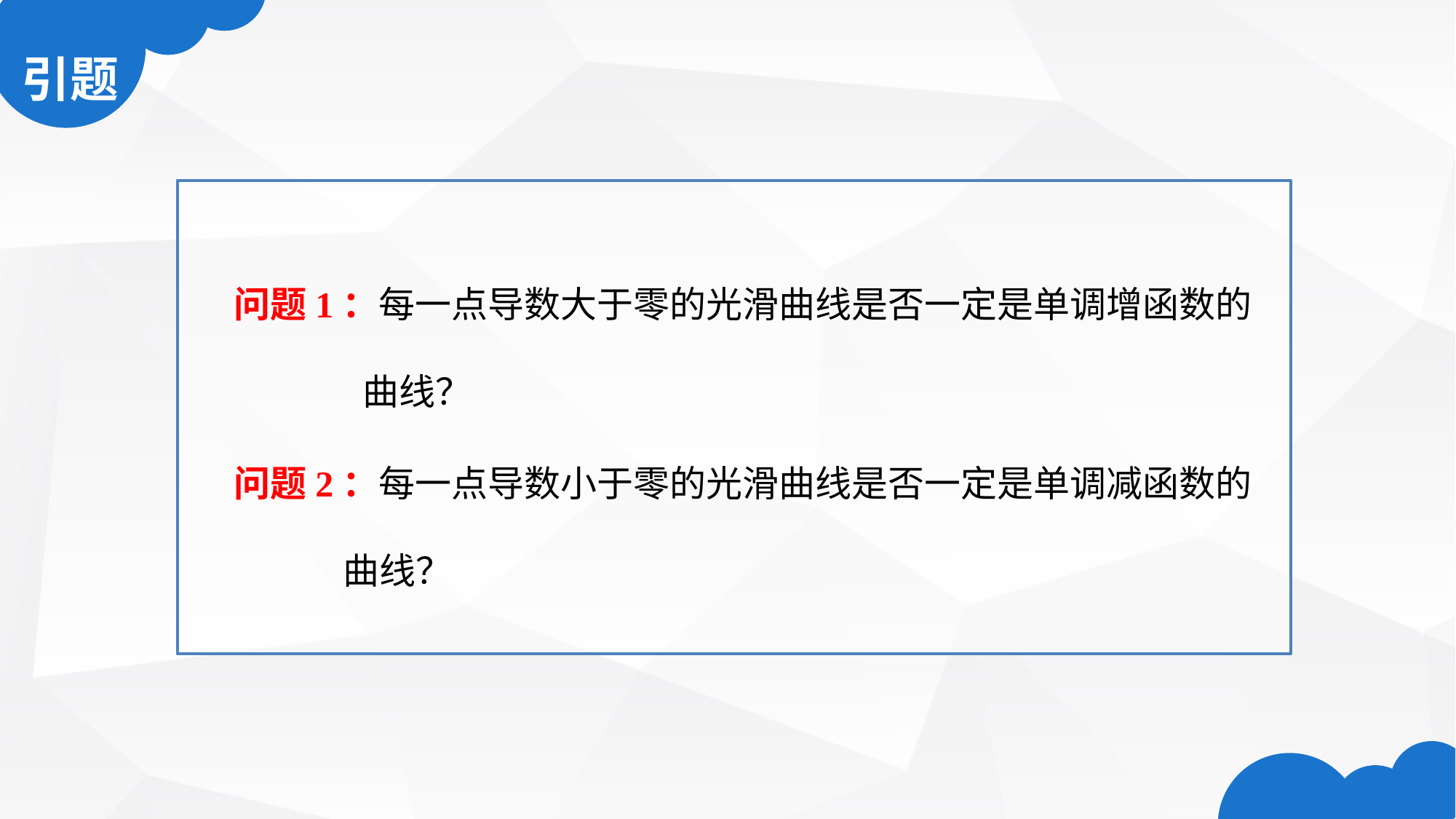

问题1：每一点导数大于零的光滑曲线是否一定是单调增函数的	曲线？
问题2：每一点导数小于零的光滑曲线是否一定是单调减函数的	曲线？